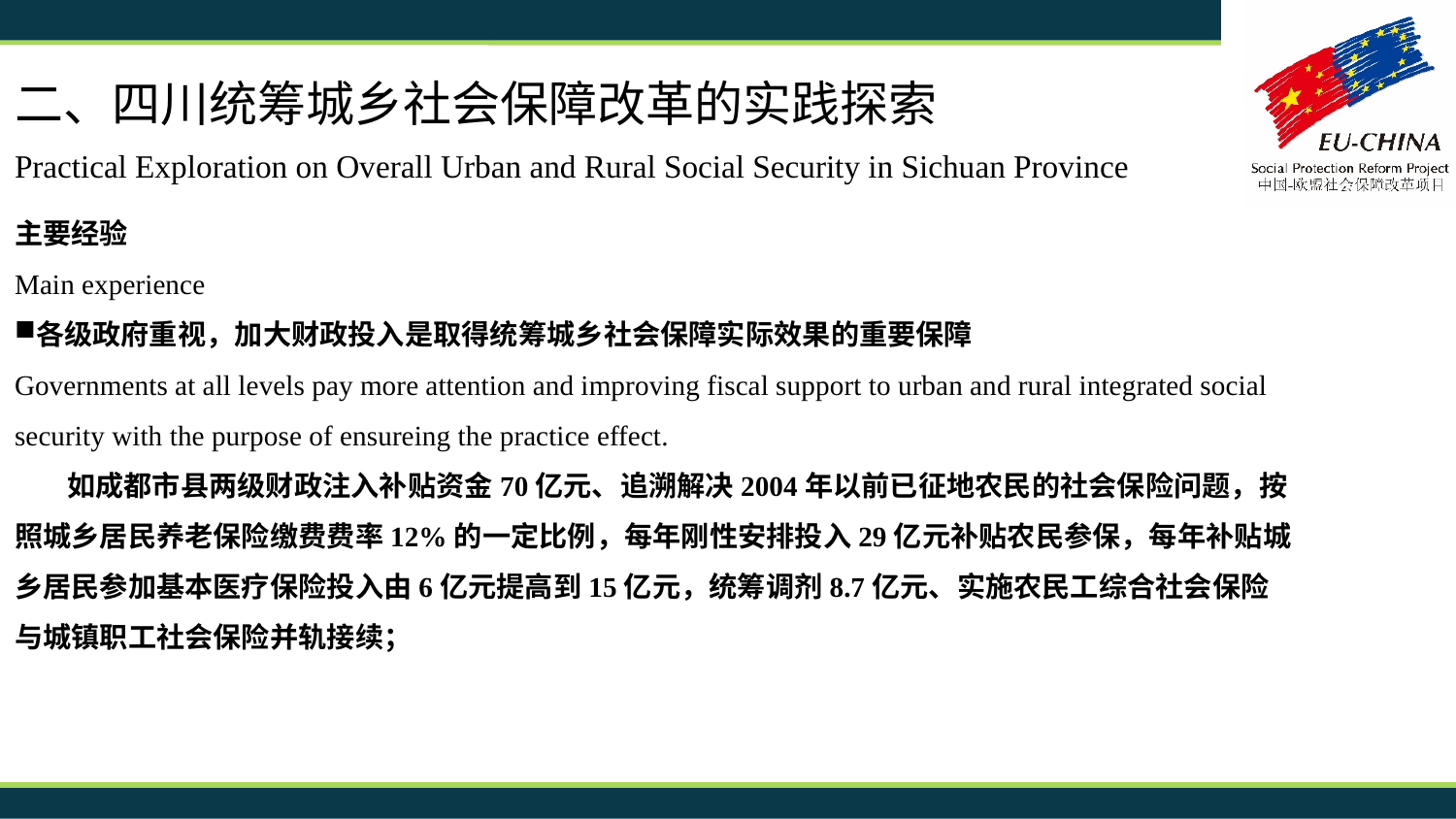

二、四川统筹城乡社会保障改革的实践探索
Practical Exploration on Overall Urban and Rural Social Security in Sichuan Province
主要经验
Main experience
各级政府重视，加大财政投入是取得统筹城乡社会保障实际效果的重要保障
Governments at all levels pay more attention and improving fiscal support to urban and rural integrated social security with the purpose of ensureing the practice effect.
       如成都市县两级财政注入补贴资金70亿元、追溯解决2004年以前已征地农民的社会保险问题，按照城乡居民养老保险缴费费率12%的一定比例，每年刚性安排投入29亿元补贴农民参保，每年补贴城乡居民参加基本医疗保险投入由6亿元提高到15亿元，统筹调剂8.7亿元、实施农民工综合社会保险与城镇职工社会保险并轨接续；